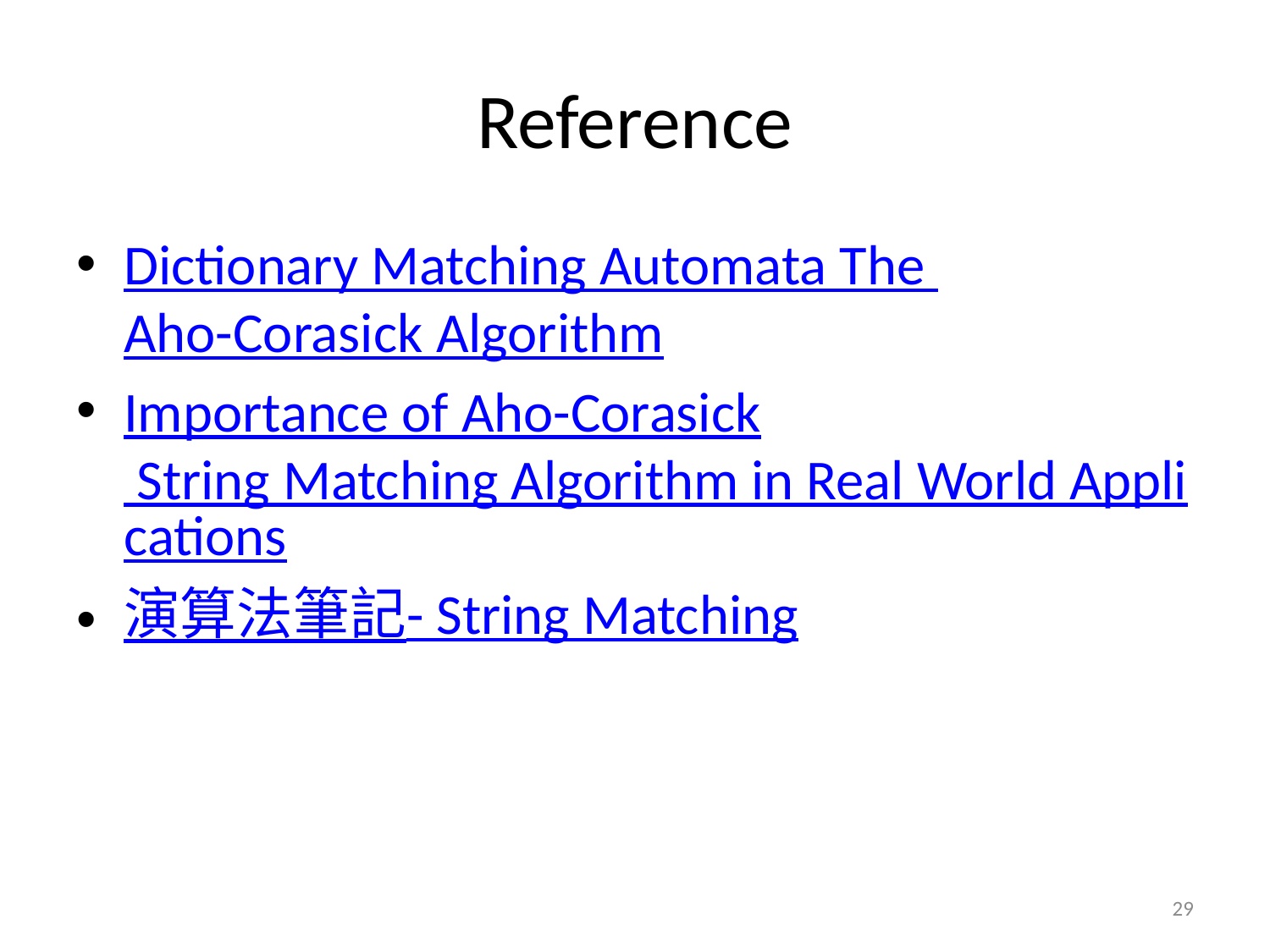

# Reference
Dictionary Matching Automata The Aho-Corasick Algorithm
Importance of Aho-Corasick String Matching Algorithm in Real World Applications
演算法筆記- String Matching
29